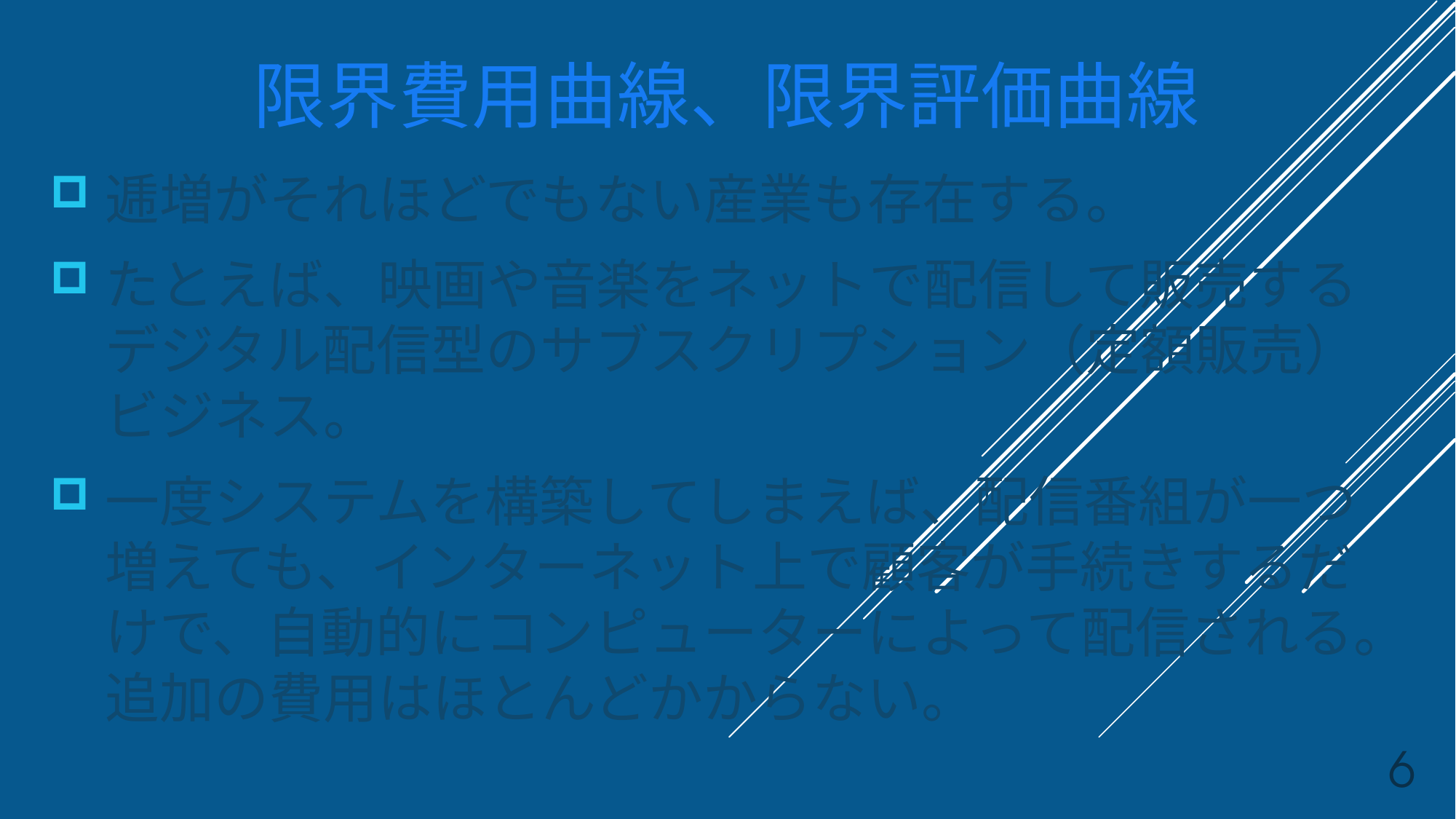

# 限界費用曲線、限界評価曲線
逓増がそれほどでもない産業も存在する。
たとえば、映画や音楽をネットで配信して販売するデジタル配信型のサブスクリプション（定額販売）ビジネス。
一度システムを構築してしまえば、配信番組が一つ増えても、インターネット上で顧客が手続きするだけで、自動的にコンピューターによって配信される。追加の費用はほとんどかからない。
6